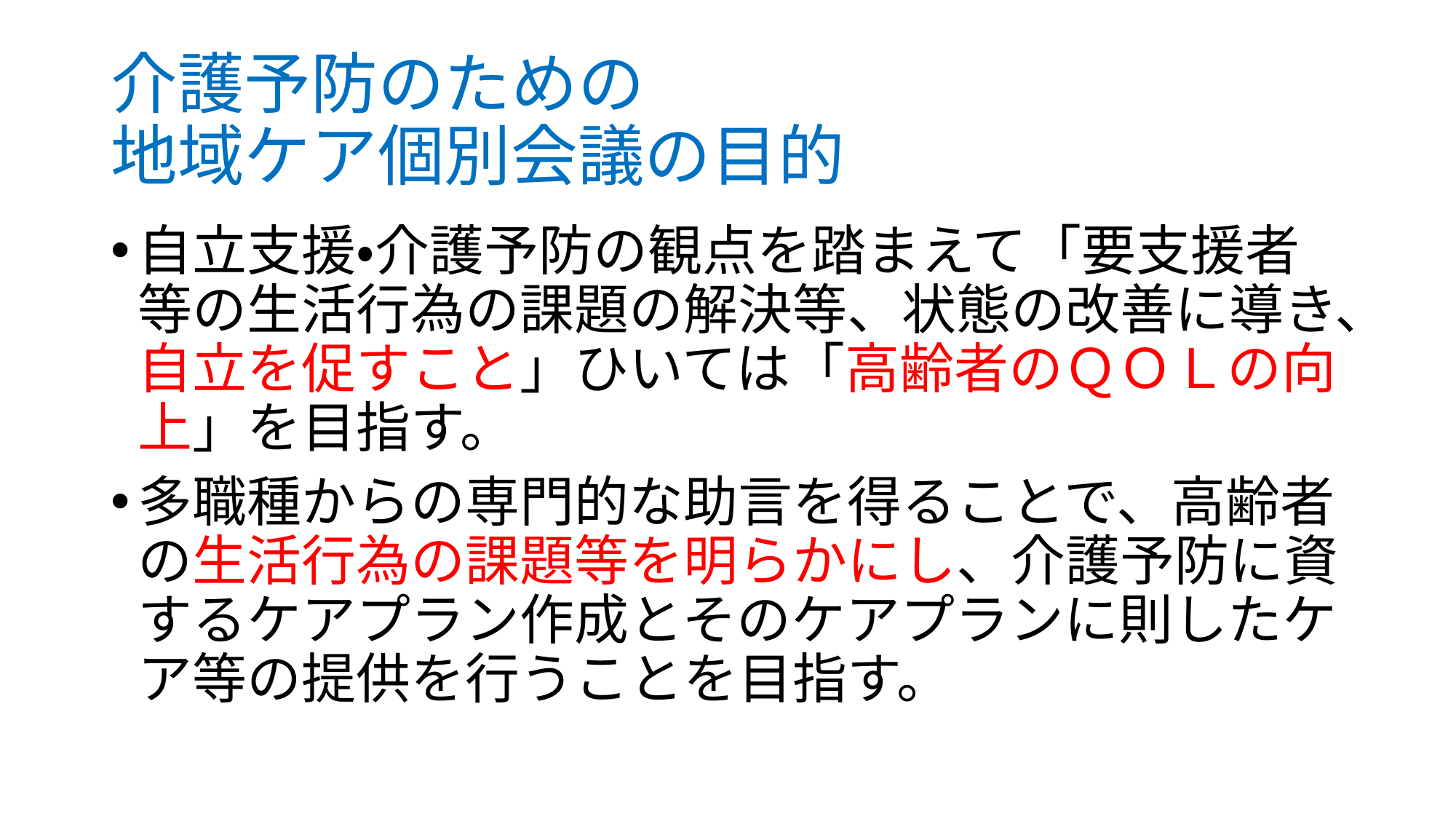

# 介護予防のための 地域ケア個別会議の目的
自立支援・介護予防の観点を踏まえて「要支援者等の生活行為の課題の解決等、状態の改善に導き、自立を促すこと」ひいては「高齢者のＱＯＬの向上」を目指す。
多職種からの専門的な助言を得ることで、高齢者の生活行為の課題等を明らかにし、介護予防に資するケアプラン作成とそのケアプランに則したケア等の提供を行うことを目指す。